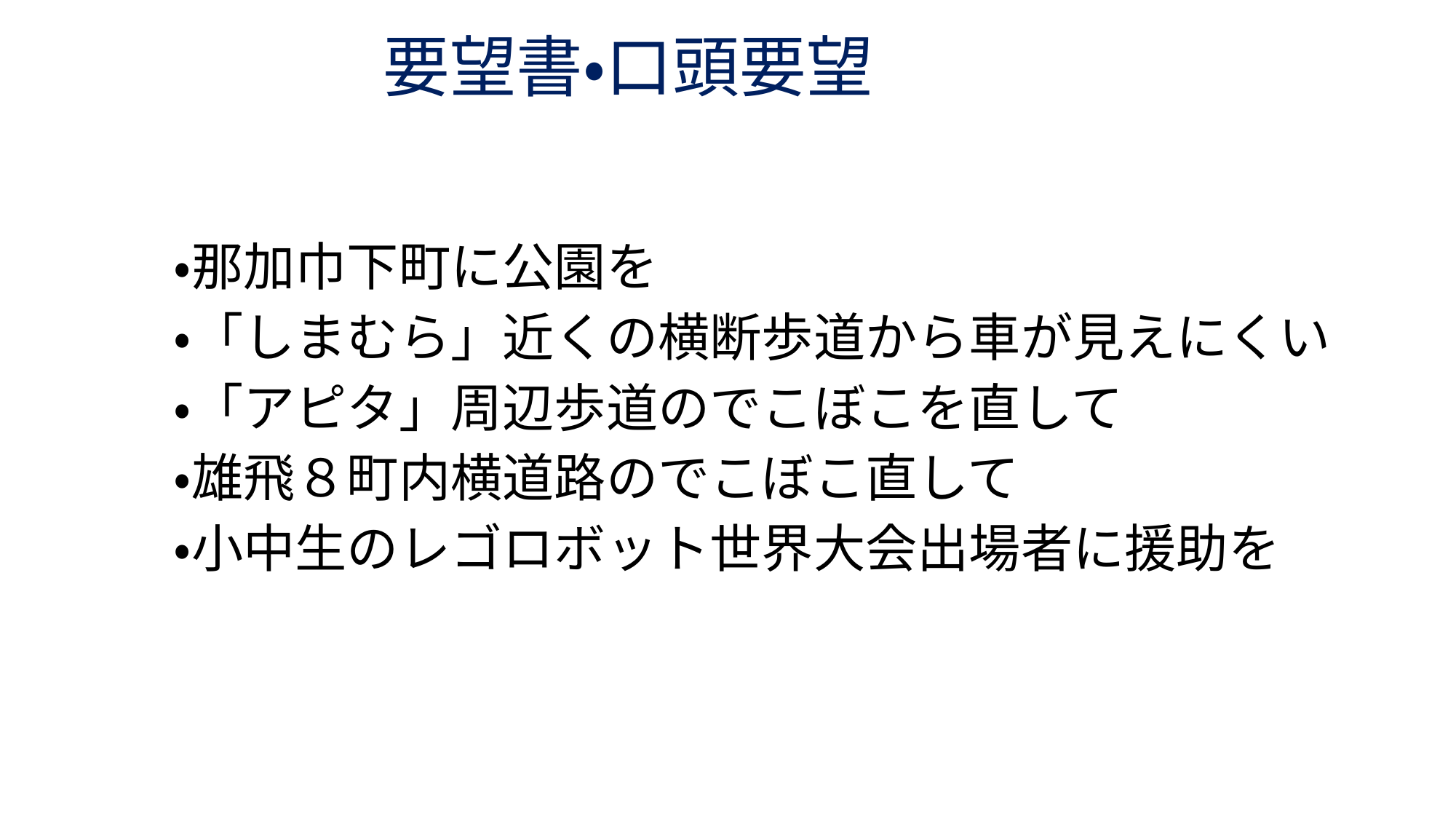

# 要望書・口頭要望
・那加巾下町に公園を
・「しまむら」近くの横断歩道から車が見えにくい
・「アピタ」周辺歩道のでこぼこを直して
・雄飛８町内横道路のでこぼこ直して
・小中生のレゴロボット世界大会出場者に援助を